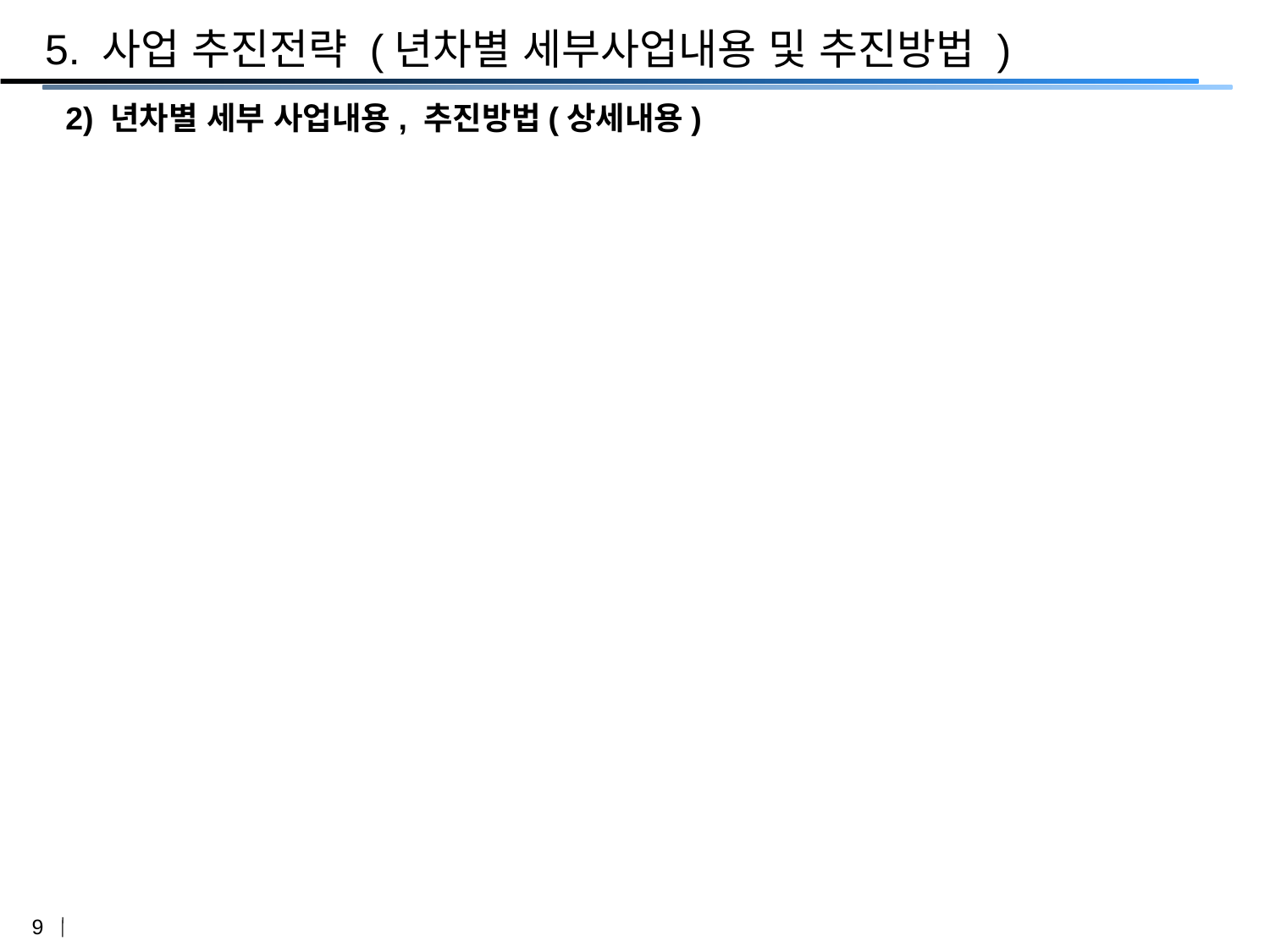

# 5. 사업 추진전략 (년차별 세부사업내용 및 추진방법 )
2) 년차별 세부 사업내용, 추진방법(상세내용)